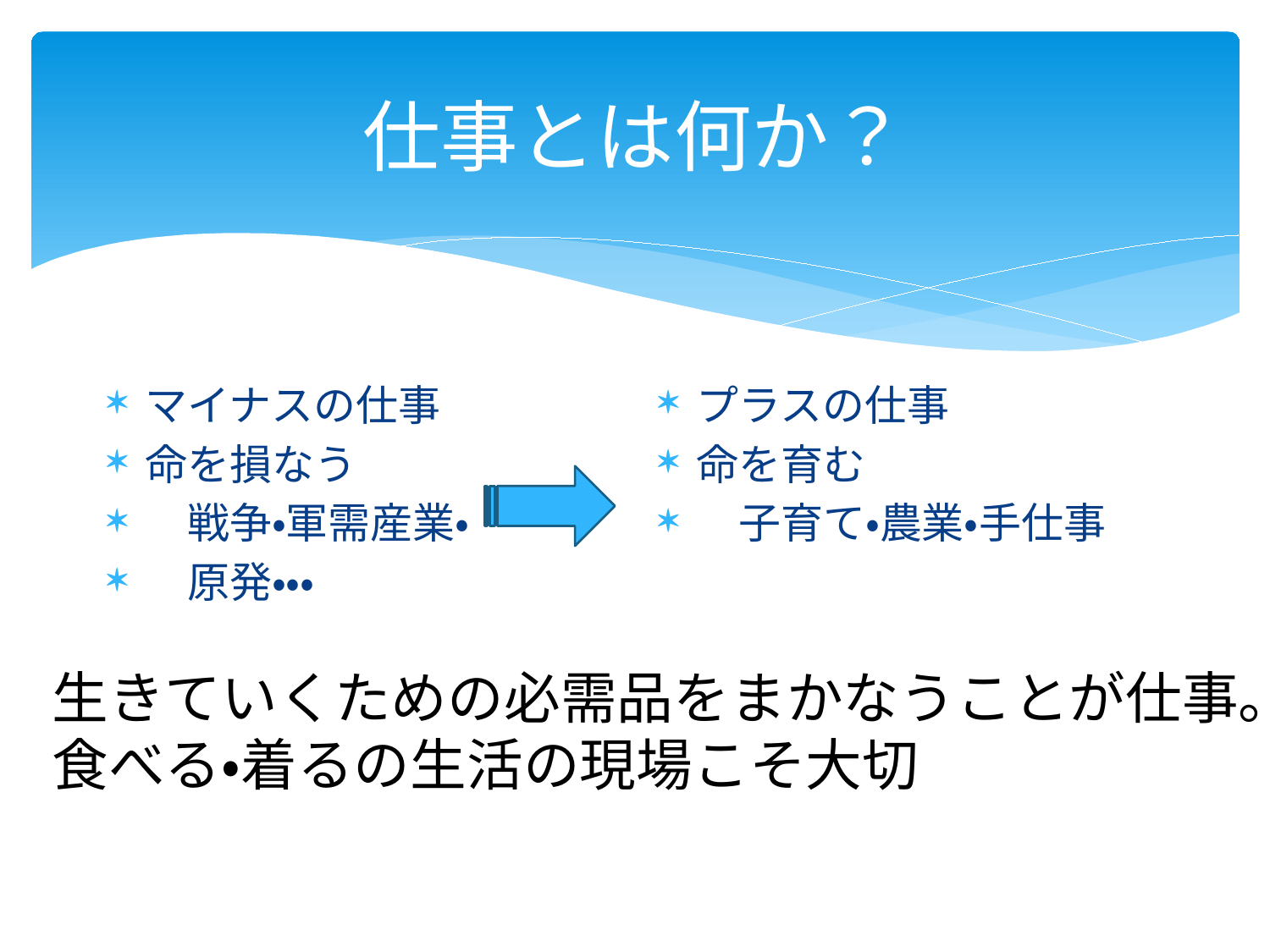

# 仕事とは何か？
マイナスの仕事
命を損なう
　戦争・軍需産業・
　原発・・・

プラスの仕事
命を育む
　子育て・農業・手仕事

生きていくための必需品をまかなうことが仕事。
食べる・着るの生活の現場こそ大切